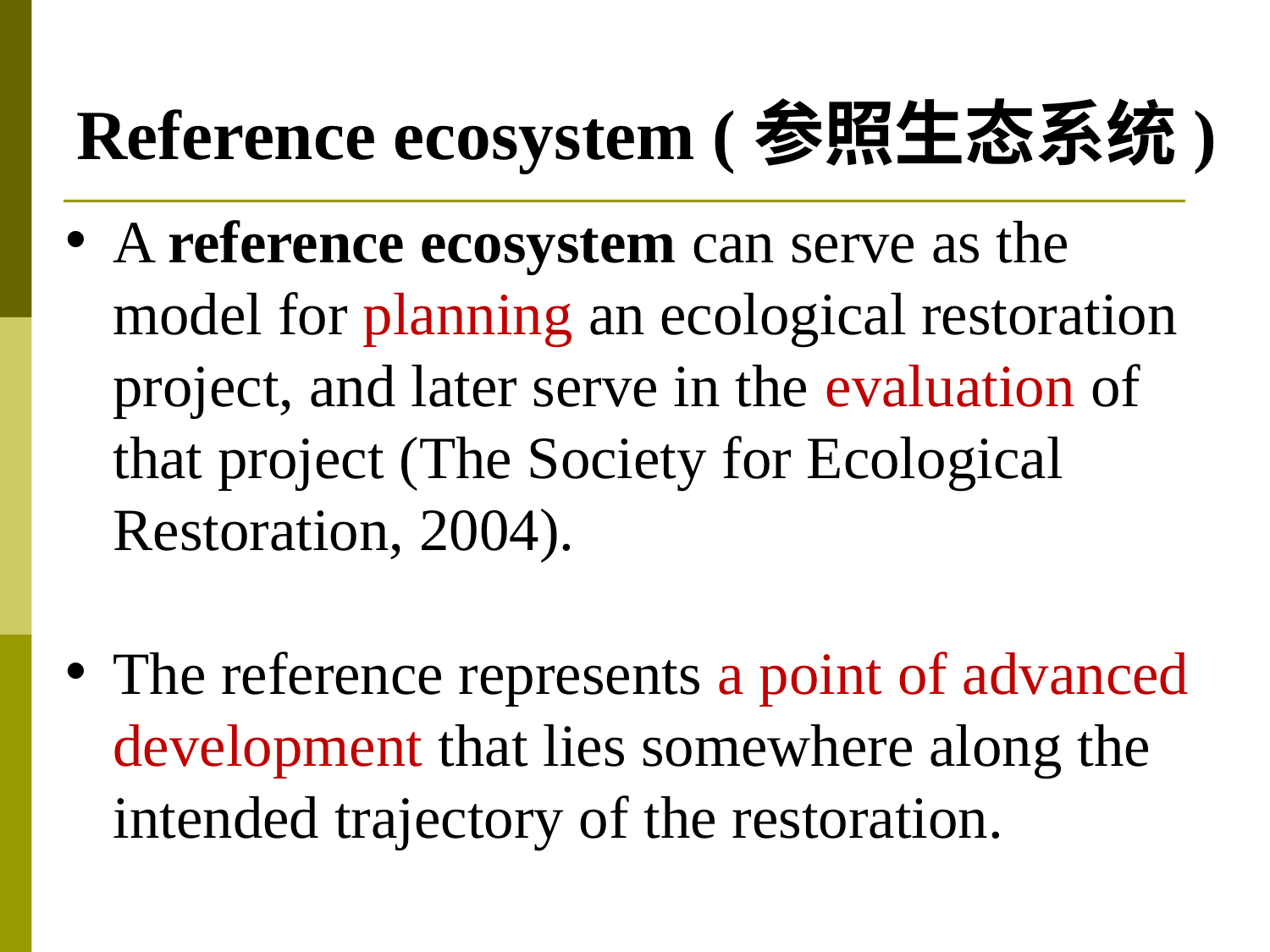

# Reference ecosystem (参照生态系统)

A reference ecosystem can serve as the model for planning an ecological restoration project, and later serve in the evaluation of that project (The Society for Ecological Restoration, 2004).

The reference represents a point of advanced development that lies somewhere along the intended trajectory of the restoration.